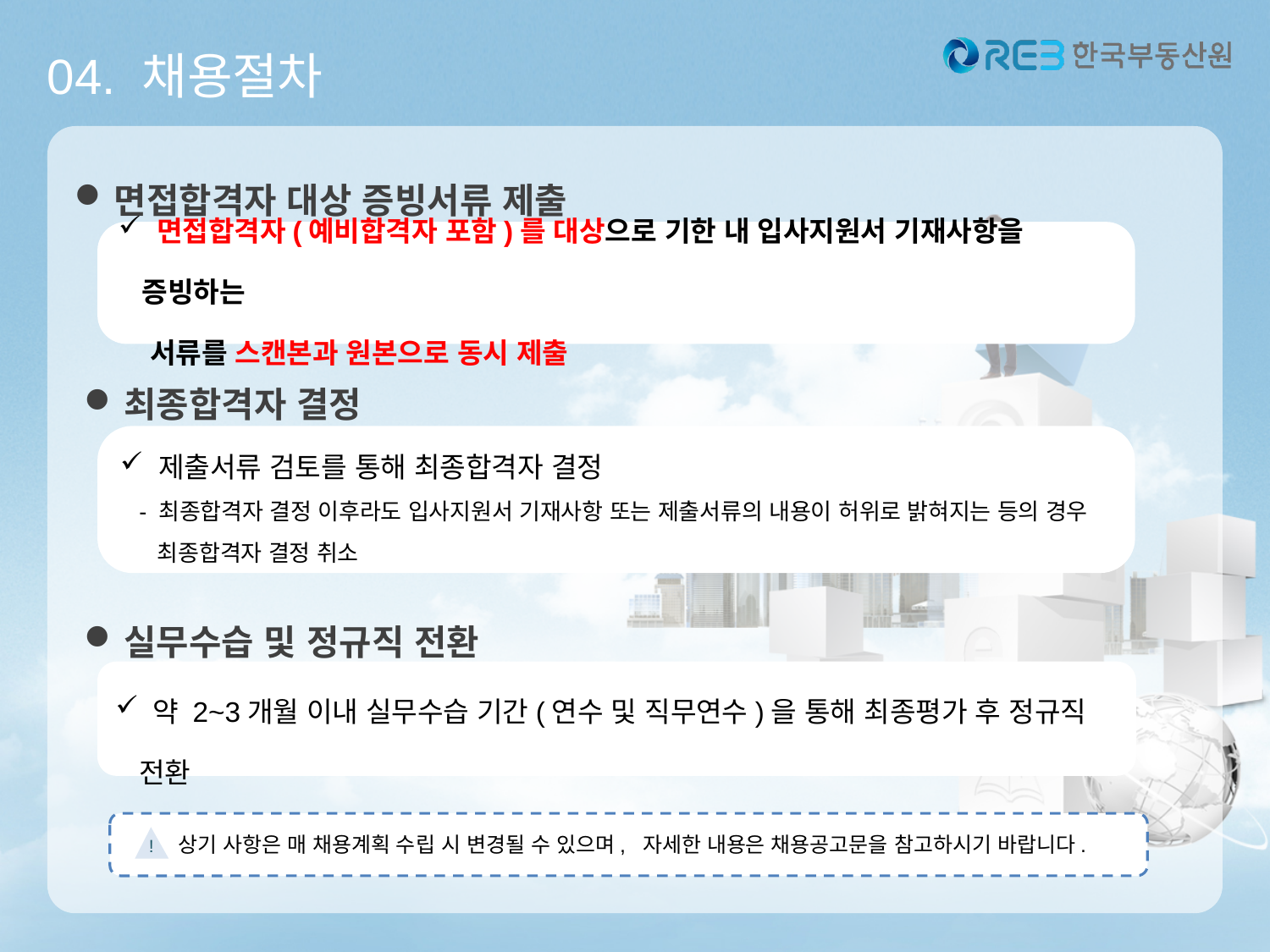

04. 채용절차
면접합격자 대상 증빙서류 제출
 면접합격자(예비합격자 포함)를 대상으로 기한 내 입사지원서 기재사항을 증빙하는
 서류를 스캔본과 원본으로 동시 제출
최종합격자 결정
 제출서류 검토를 통해 최종합격자 결정
   - 최종합격자 결정 이후라도 입사지원서 기재사항 또는 제출서류의 내용이 허위로 밝혀지는 등의 경우 최종합격자 결정 취소
실무수습 및 정규직 전환
 약 2~3개월 이내 실무수습 기간(연수 및 직무연수)을 통해 최종평가 후 정규직 전환
 * 최소 70% 이상 전환
상기 사항은 매 채용계획 수립 시 변경될 수 있으며,  자세한 내용은 채용공고문을 참고하시기 바랍니다.
!